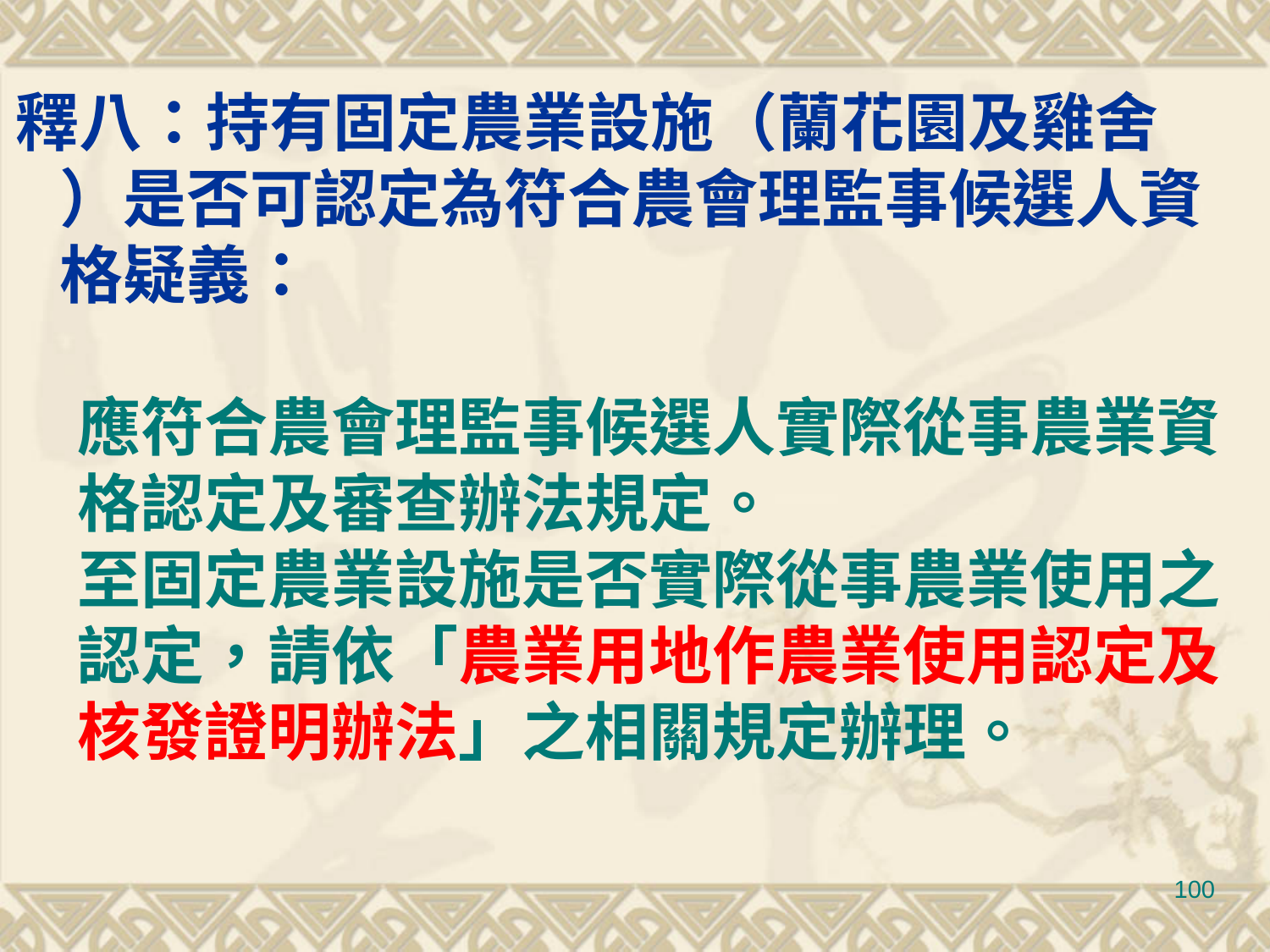

釋八：持有固定農業設施（蘭花園及雞舍
  ）是否可認定為符合農會理監事候選人資
  格疑義：

應符合農會理監事候選人實際從事農業資格認定及審查辦法規定。
至固定農業設施是否實際從事農業使用之認定，請依「農業用地作農業使用認定及核發證明辦法」之相關規定辦理。
100